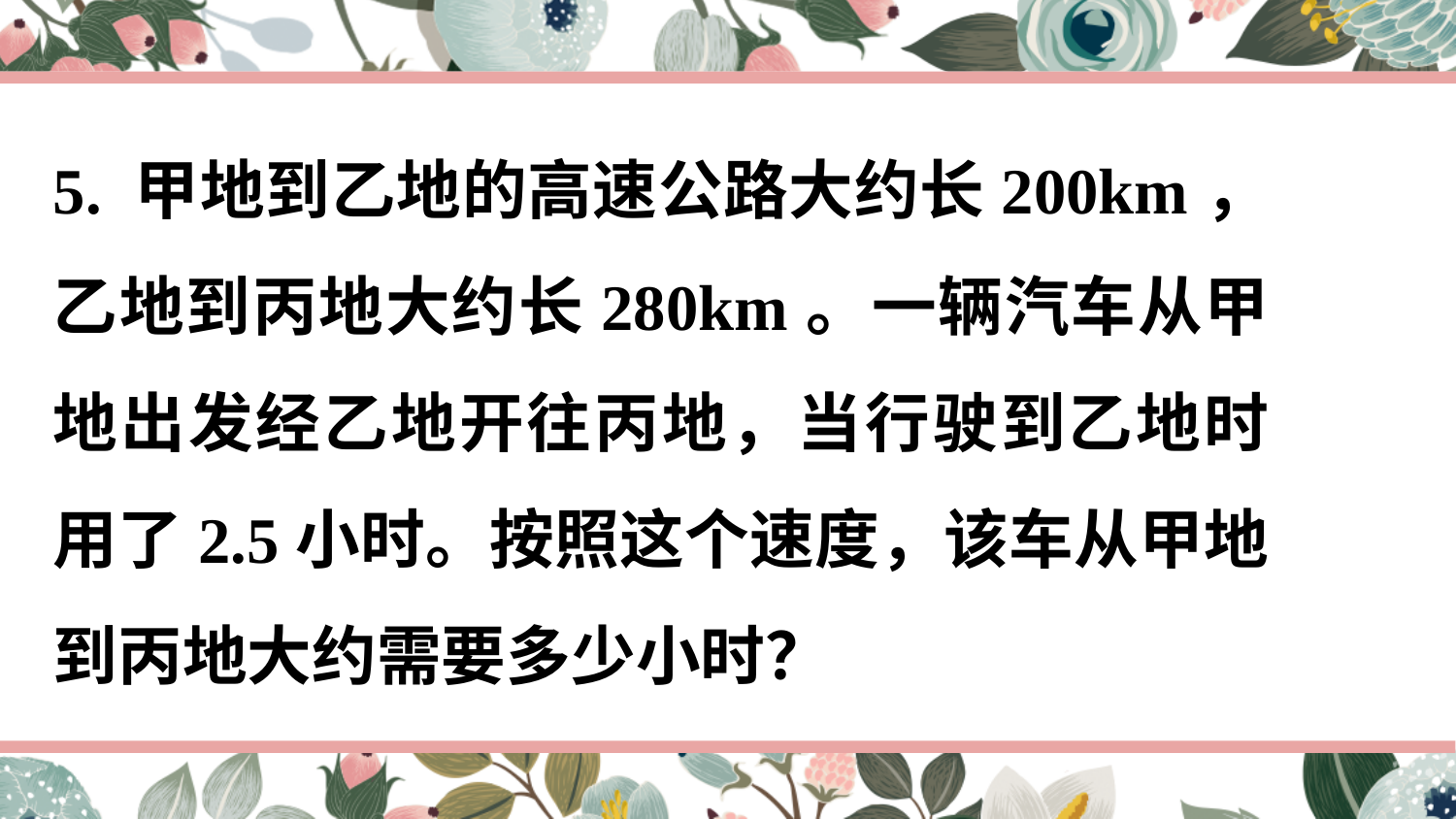

5. 甲地到乙地的高速公路大约长200km，乙地到丙地大约长280km。一辆汽车从甲地出发经乙地开往丙地，当行驶到乙地时用了2.5小时。按照这个速度，该车从甲地到丙地大约需要多少小时？